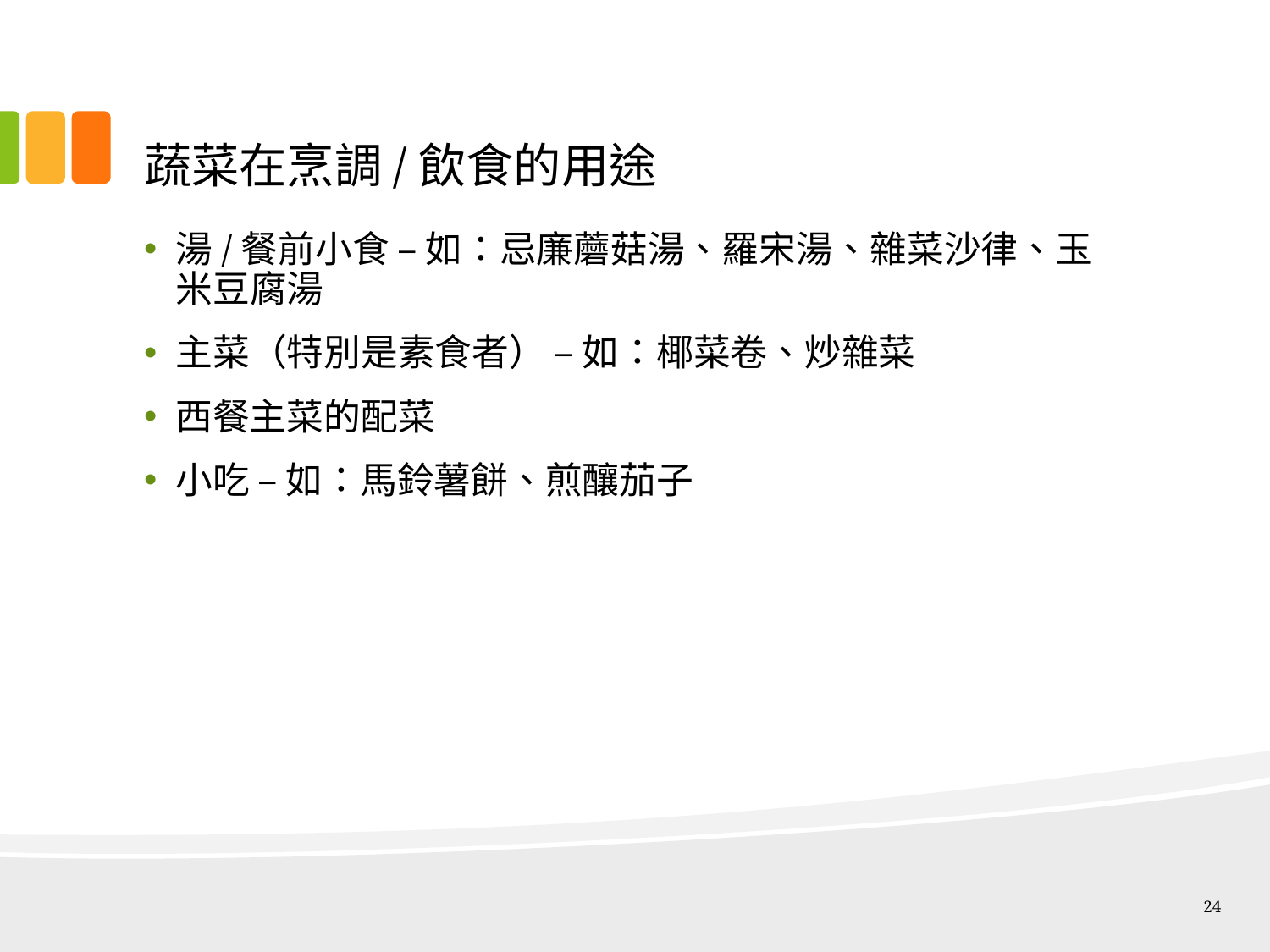

# 蔬菜在烹調/飲食的用途
湯/餐前小食 – 如：忌廉蘑菇湯、羅宋湯、雜菜沙律、玉米豆腐湯
主菜（特別是素食者） – 如：椰菜卷、炒雜菜
西餐主菜的配菜
小吃 – 如：馬鈴薯餅、煎釀茄子

24